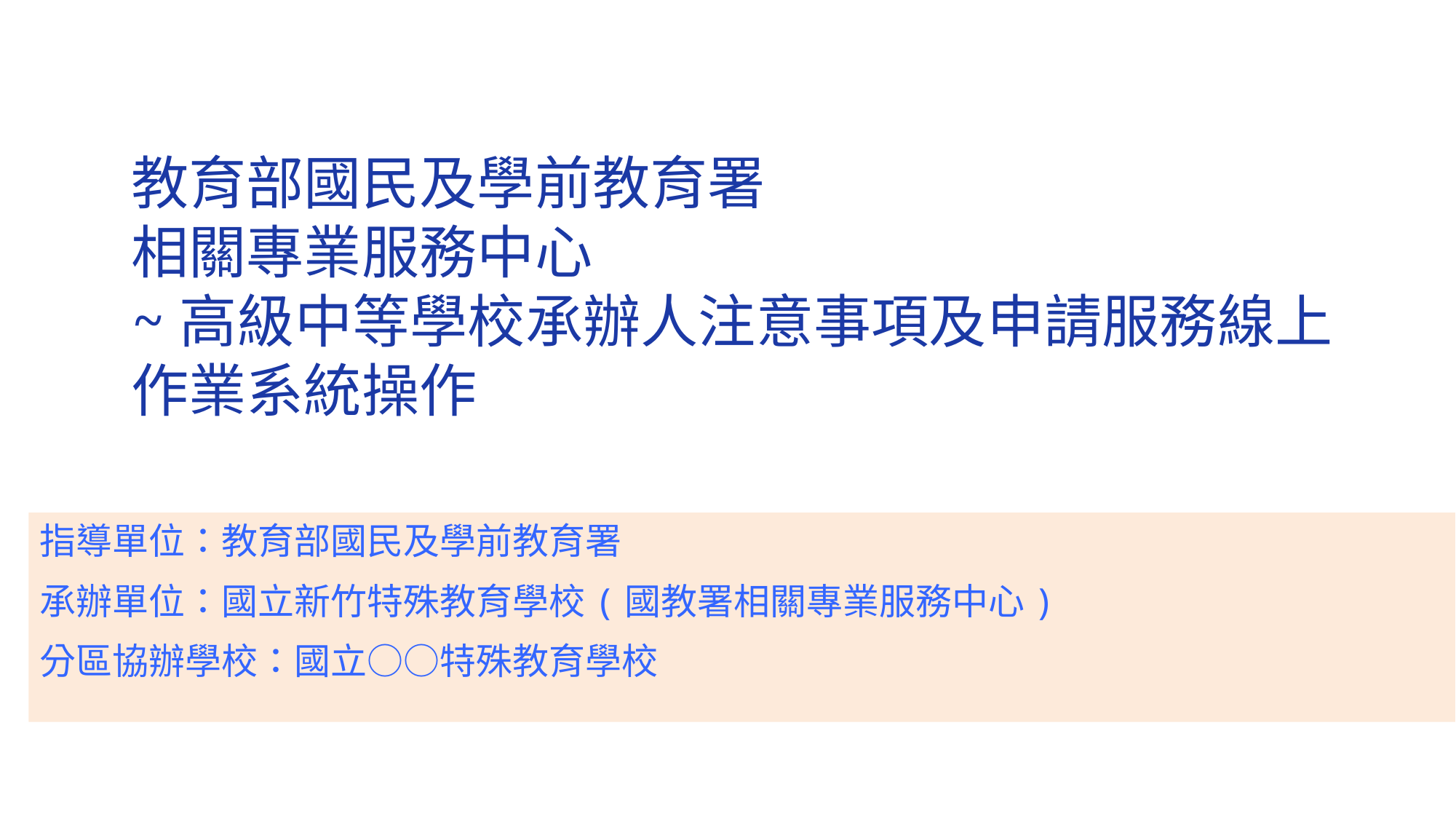

# 教育部國民及學前教育署 相關專業服務中心 ~高級中等學校承辦人注意事項及申請服務線上作業系統操作
指導單位：教育部國民及學前教育署
承辦單位：國立新竹特殊教育學校(國教署相關專業服務中心)
分區協辦學校：國立○○特殊教育學校